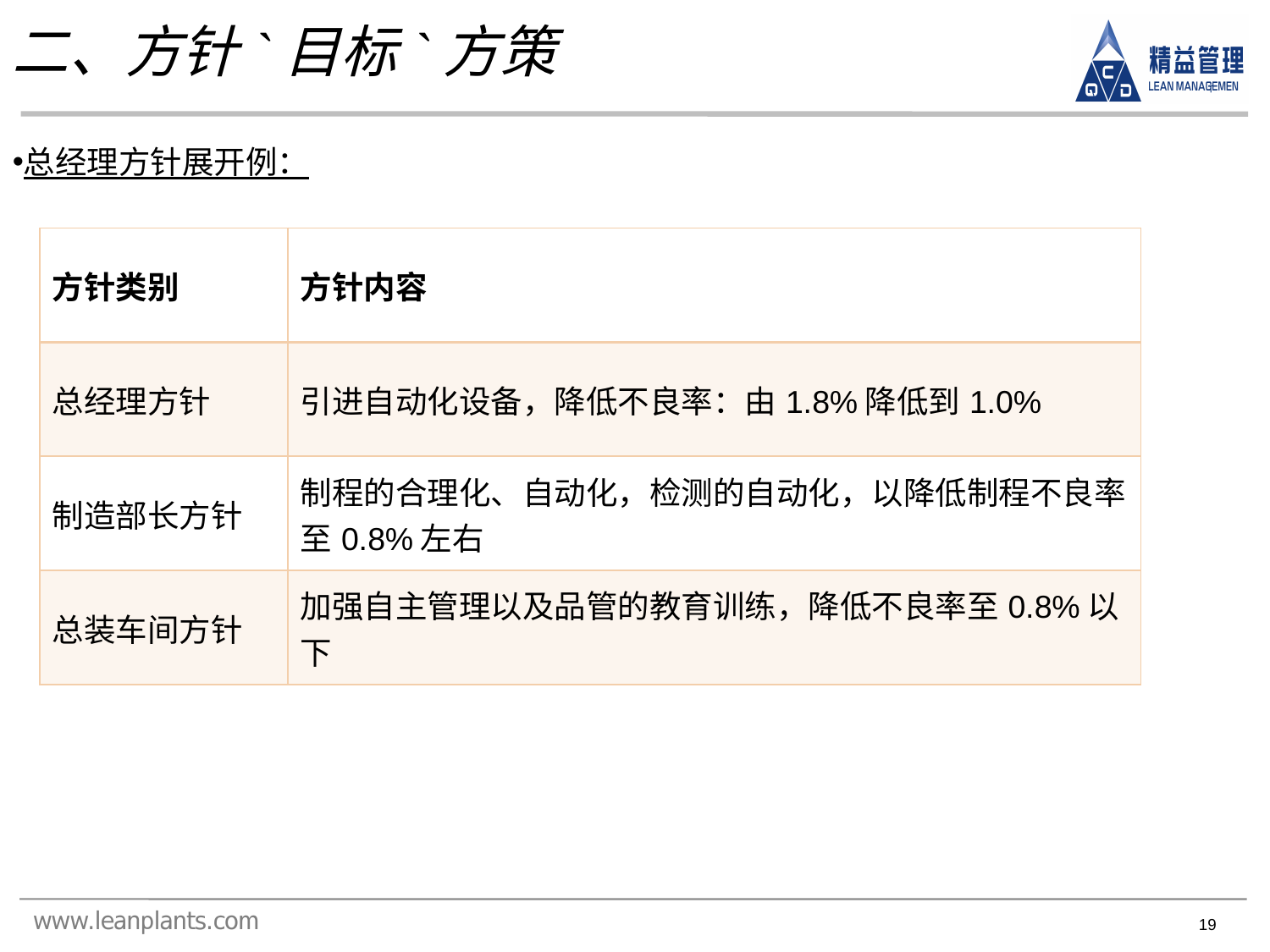

二、方针`目标`方策
总经理方针展开例：
| 方针类别 | 方针内容 |
| --- | --- |
| 总经理方针 | 引进自动化设备，降低不良率：由1.8%降低到1.0% |
| 制造部长方针 | 制程的合理化、自动化，检测的自动化，以降低制程不良率至0.8%左右 |
| 总装车间方针 | 加强自主管理以及品管的教育训练，降低不良率至0.8%以下 |